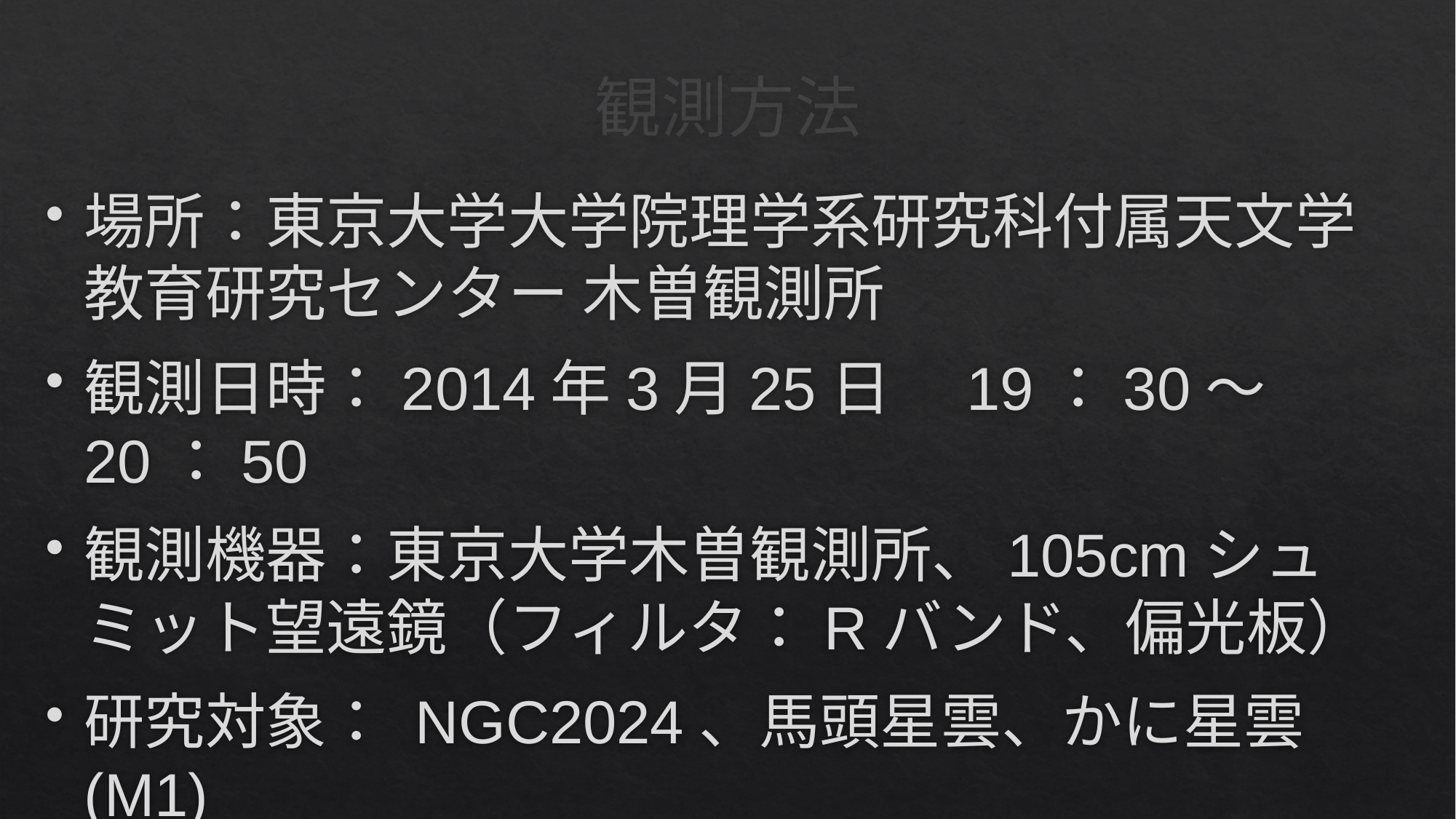

# 観測方法
場所：東京大学大学院理学系研究科付属天文学教育研究センター 木曽観測所
観測日時：2014年3月25日　19：30～20：50
観測機器：東京大学木曽観測所、105cmシュミット望遠鏡（フィルタ：Rバンド、偏光板）
研究対象： NGC2024、馬頭星雲、かに星雲(M1)